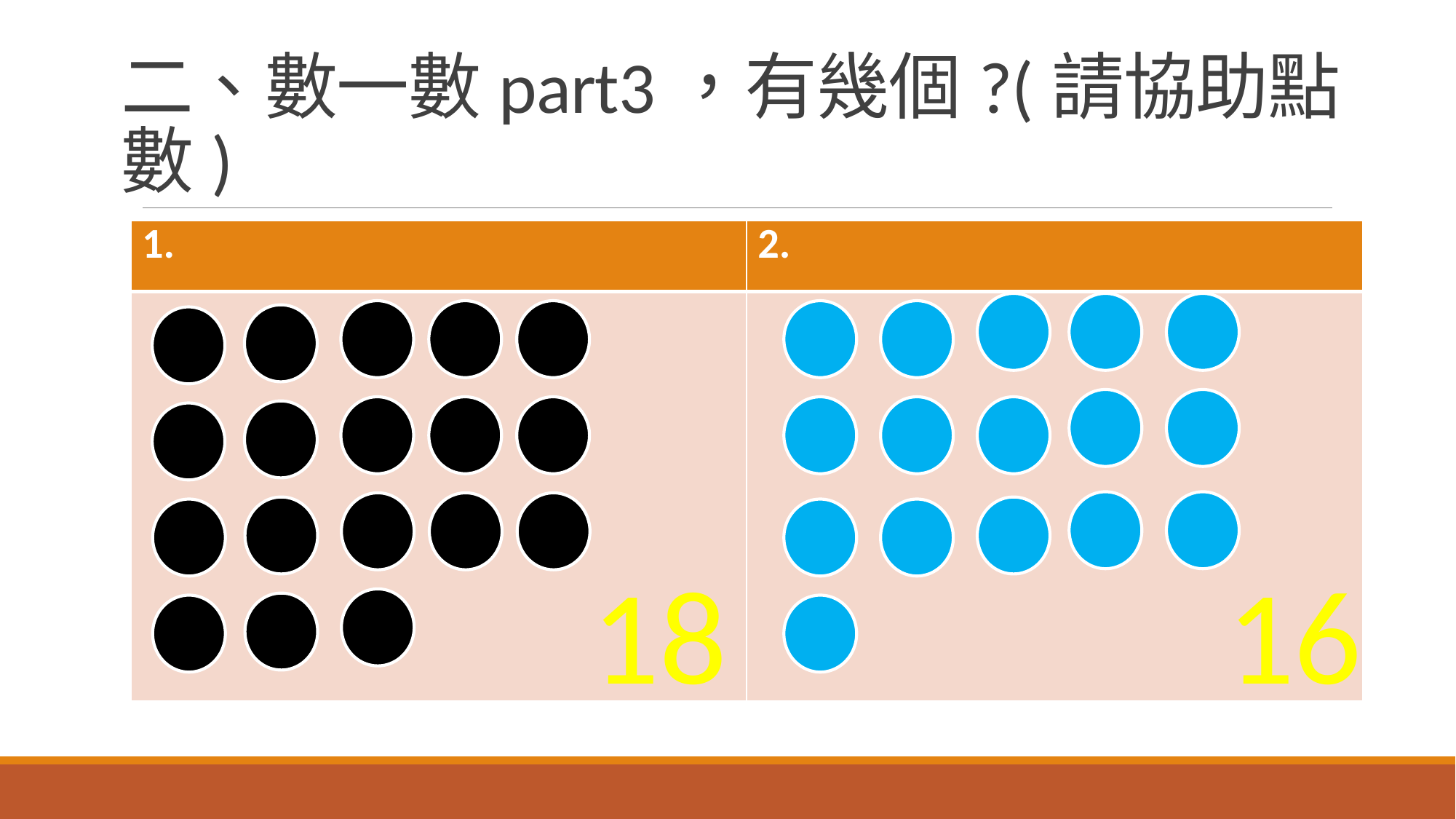

# 二、數一數part3，有幾個?(請協助點數)

| 1. | 2. |
| --- | --- |
|  |  |

18
16